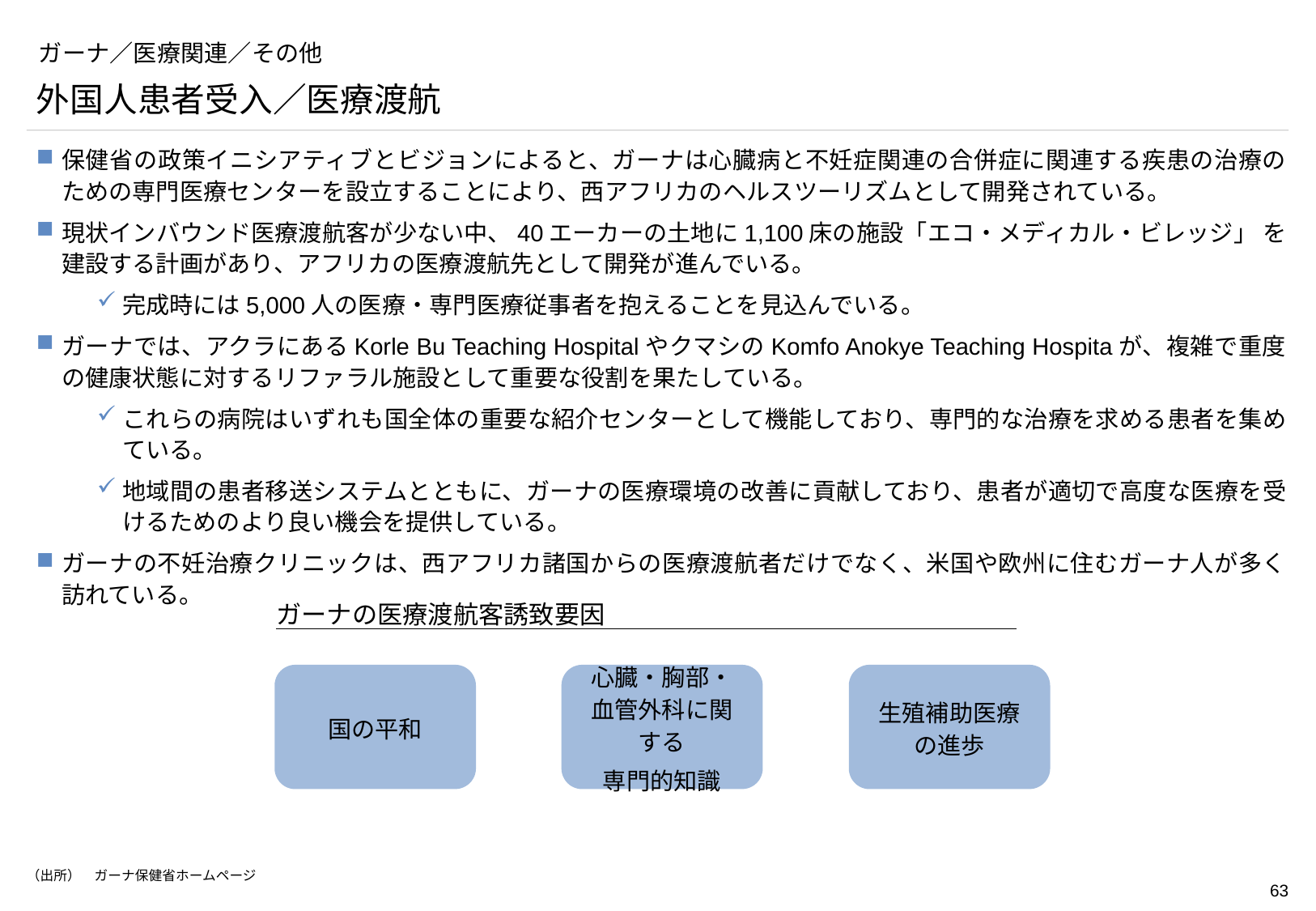

# ガーナ／医療関連／その他
外国人患者受入／医療渡航
保健省の政策イニシアティブとビジョンによると、ガーナは心臓病と不妊症関連の合併症に関連する疾患の治療のための専門医療センターを設立することにより、西アフリカのヘルスツーリズムとして開発されている。
現状インバウンド医療渡航客が少ない中、40エーカーの土地に1,100床の施設「エコ・メディカル・ビレッジ」 を建設する計画があり、アフリカの医療渡航先として開発が進んでいる。
完成時には5,000人の医療・専門医療従事者を抱えることを見込んでいる。
ガーナでは、アクラにあるKorle Bu Teaching HospitalやクマシのKomfo Anokye Teaching Hospitaが、複雑で重度の健康状態に対するリファラル施設として重要な役割を果たしている。
これらの病院はいずれも国全体の重要な紹介センターとして機能しており、専門的な治療を求める患者を集めている。
地域間の患者移送システムとともに、ガーナの医療環境の改善に貢献しており、患者が適切で高度な医療を受けるためのより良い機会を提供している。
ガーナの不妊治療クリニックは、西アフリカ諸国からの医療渡航者だけでなく、米国や欧州に住むガーナ人が多く訪れている。
ガーナの医療渡航客誘致要因
国の平和
心臓・胸部・血管外科に関する
専門的知識
生殖補助医療の進歩
（出所）　ガーナ保健省ホームページ